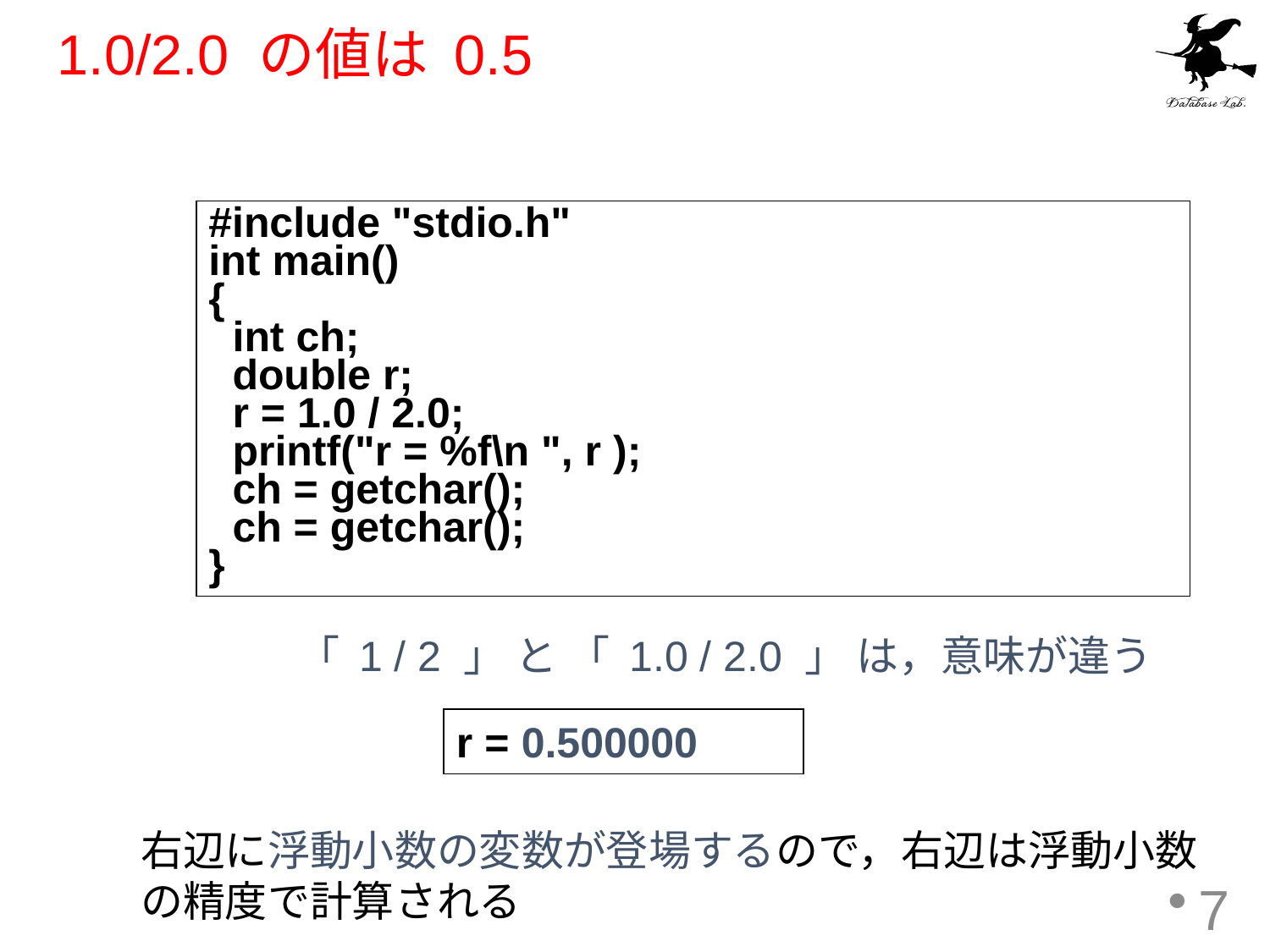

# 1.0/2.0 の値は 0.5

#include "stdio.h"
int main()
{
  int ch;
  double r;
  r = 1.0 / 2.0;
  printf("r = %f\n ", r );
  ch = getchar();
  ch = getchar();
}
「 1 / 2 」 と 「 1.0 / 2.0 」 は，意味が違う
r = 0.500000
右辺に浮動小数の変数が登場するので，右辺は浮動小数
の精度で計算される
7